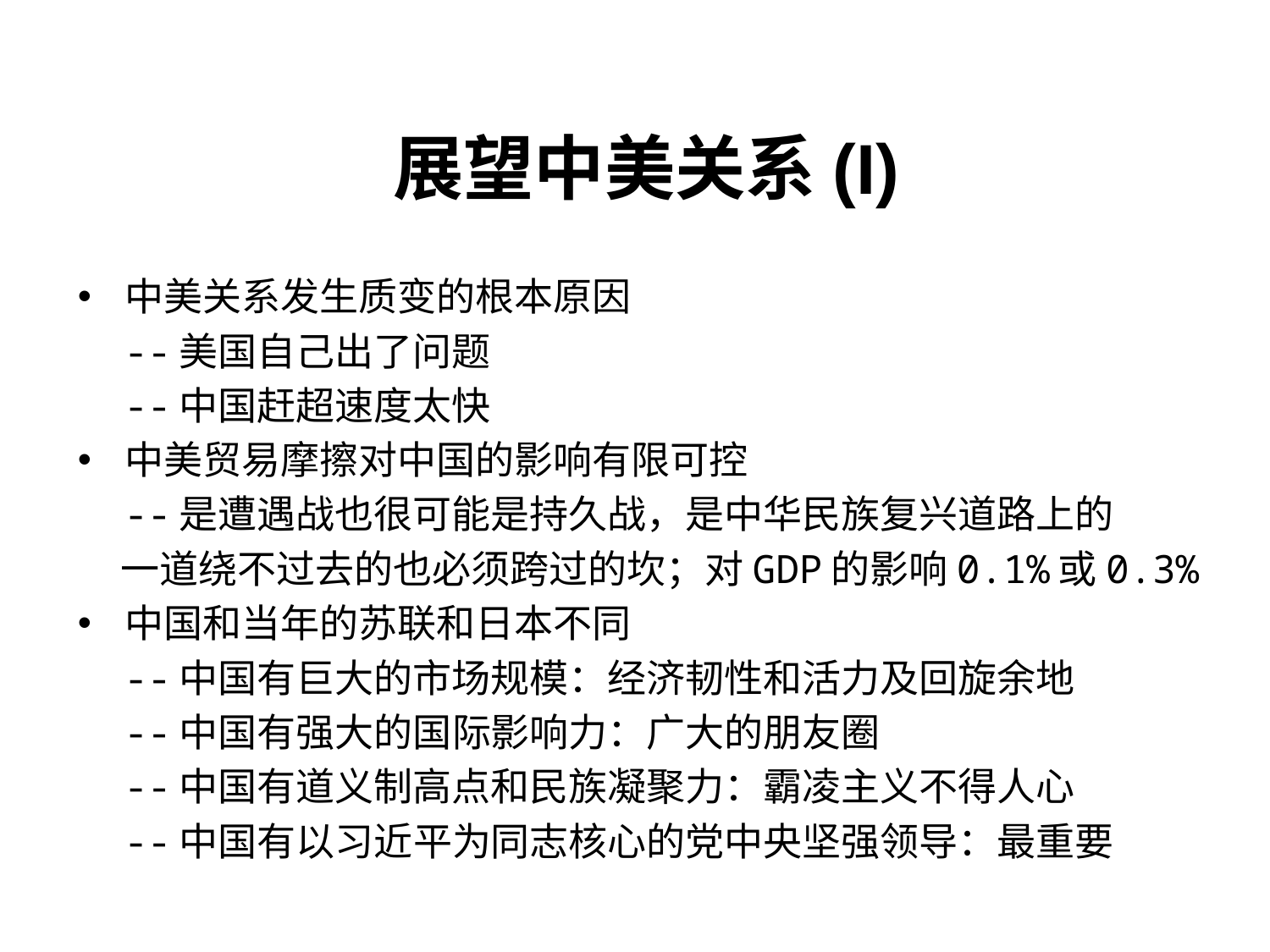

# 展望中美关系(I)
中美关系发生质变的根本原因
  --美国自己出了问题
  --中国赶超速度太快
中美贸易摩擦对中国的影响有限可控
  --是遭遇战也很可能是持久战，是中华民族复兴道路上的
    一道绕不过去的也必须跨过的坎；对GDP的影响0.1%或0.3%
中国和当年的苏联和日本不同
  --中国有巨大的市场规模：经济韧性和活力及回旋余地
  --中国有强大的国际影响力：广大的朋友圈
  --中国有道义制高点和民族凝聚力：霸凌主义不得人心
  --中国有以习近平为同志核心的党中央坚强领导：最重要